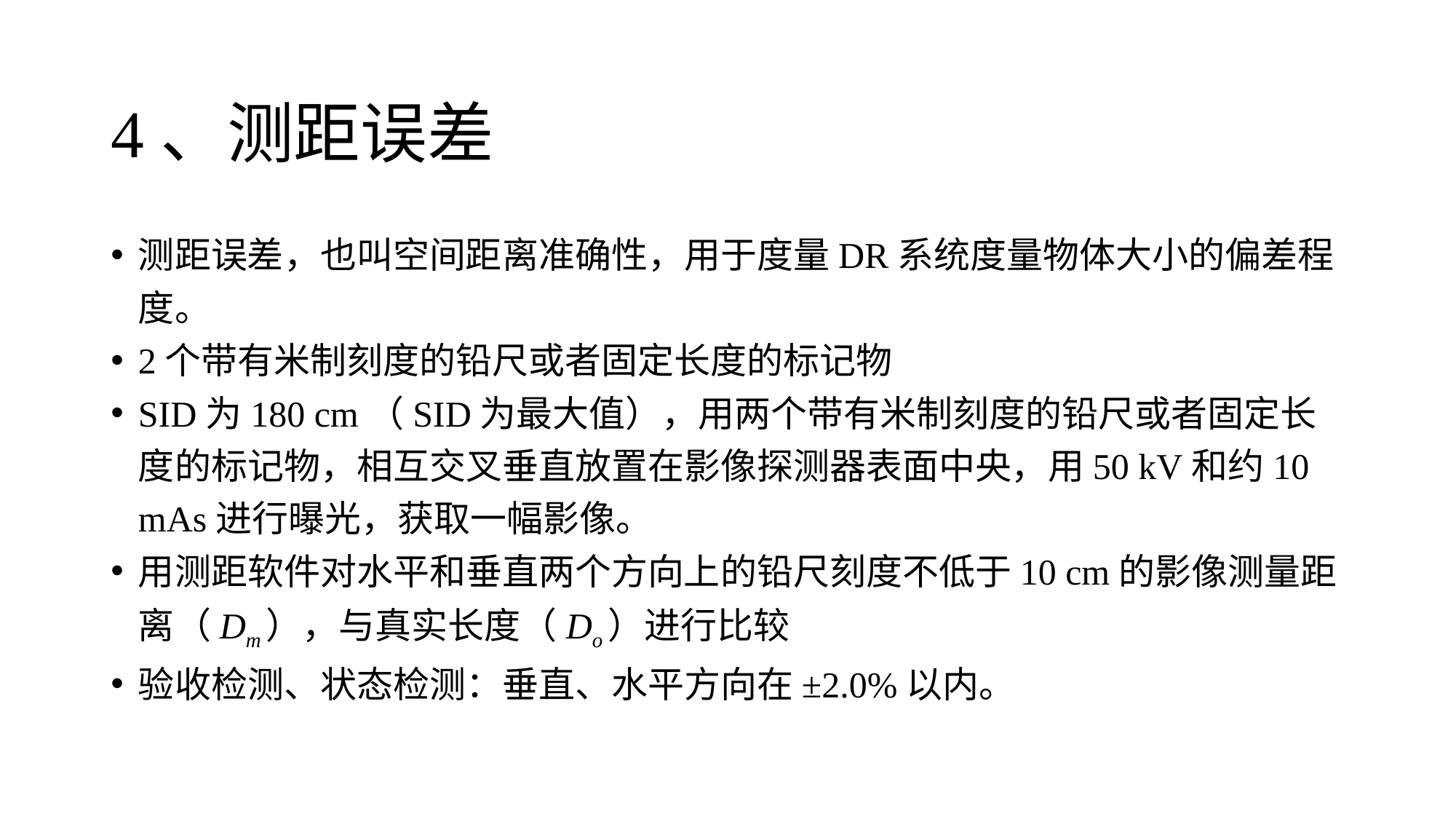

# 4、测距误差
测距误差，也叫空间距离准确性，用于度量DR系统度量物体大小的偏差程度。
2个带有米制刻度的铅尺或者固定长度的标记物
SID为180 cm（SID为最大值），用两个带有米制刻度的铅尺或者固定长度的标记物，相互交叉垂直放置在影像探测器表面中央，用50 kV和约10 mAs进行曝光，获取一幅影像。
用测距软件对水平和垂直两个方向上的铅尺刻度不低于10 cm的影像测量距离（Dm），与真实长度（Do）进行比较
验收检测、状态检测：垂直、水平方向在±2.0%以内。